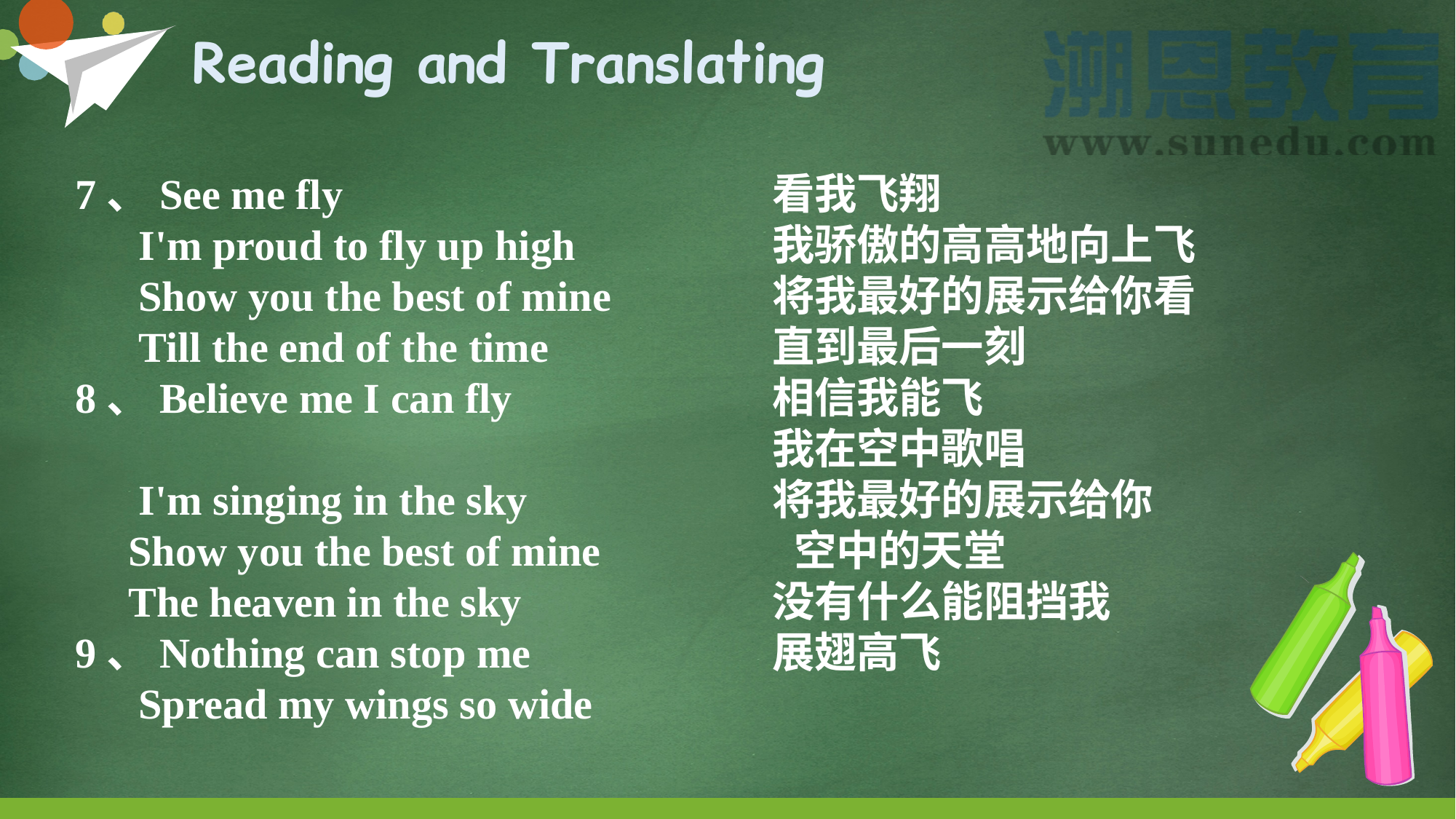

Reading and Translating

7、See me fly
      I'm proud to fly up high
      Show you the best of mine
      Till the end of the time
8、Believe me I can fly
      I'm singing in the sky
     Show you the best of mine
     The heaven in the sky
9、Nothing can stop me
      Spread my wings so wide
看我飞翔
我骄傲的高高地向上飞
将我最好的展示给你看
直到最后一刻
相信我能飞
我在空中歌唱
将我最好的展示给你
 空中的天堂
没有什么能阻挡我
展翅高飞